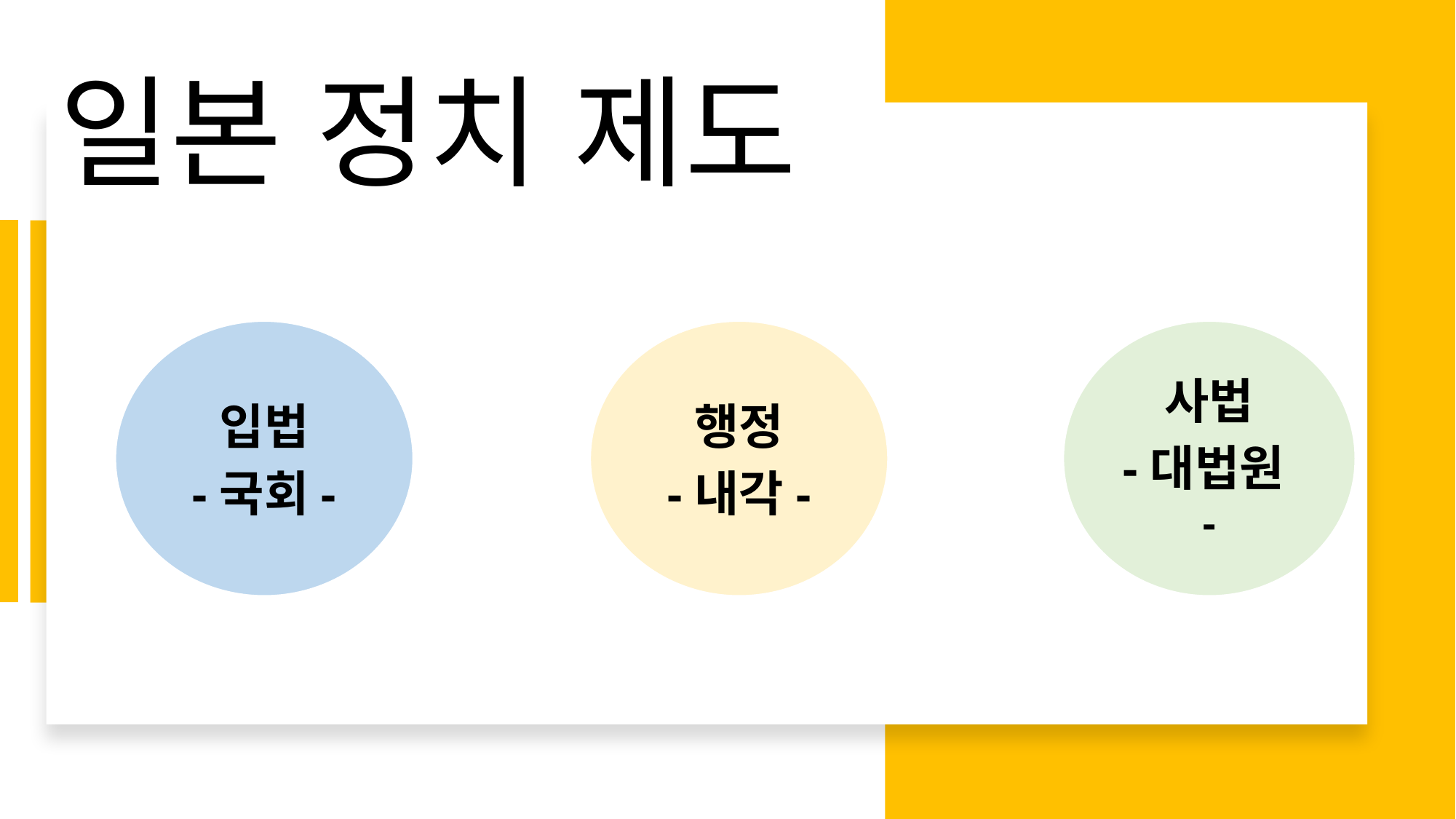

# 일본 정치 제도

입법
-국회-
행정
-내각-
사법
-대법원-